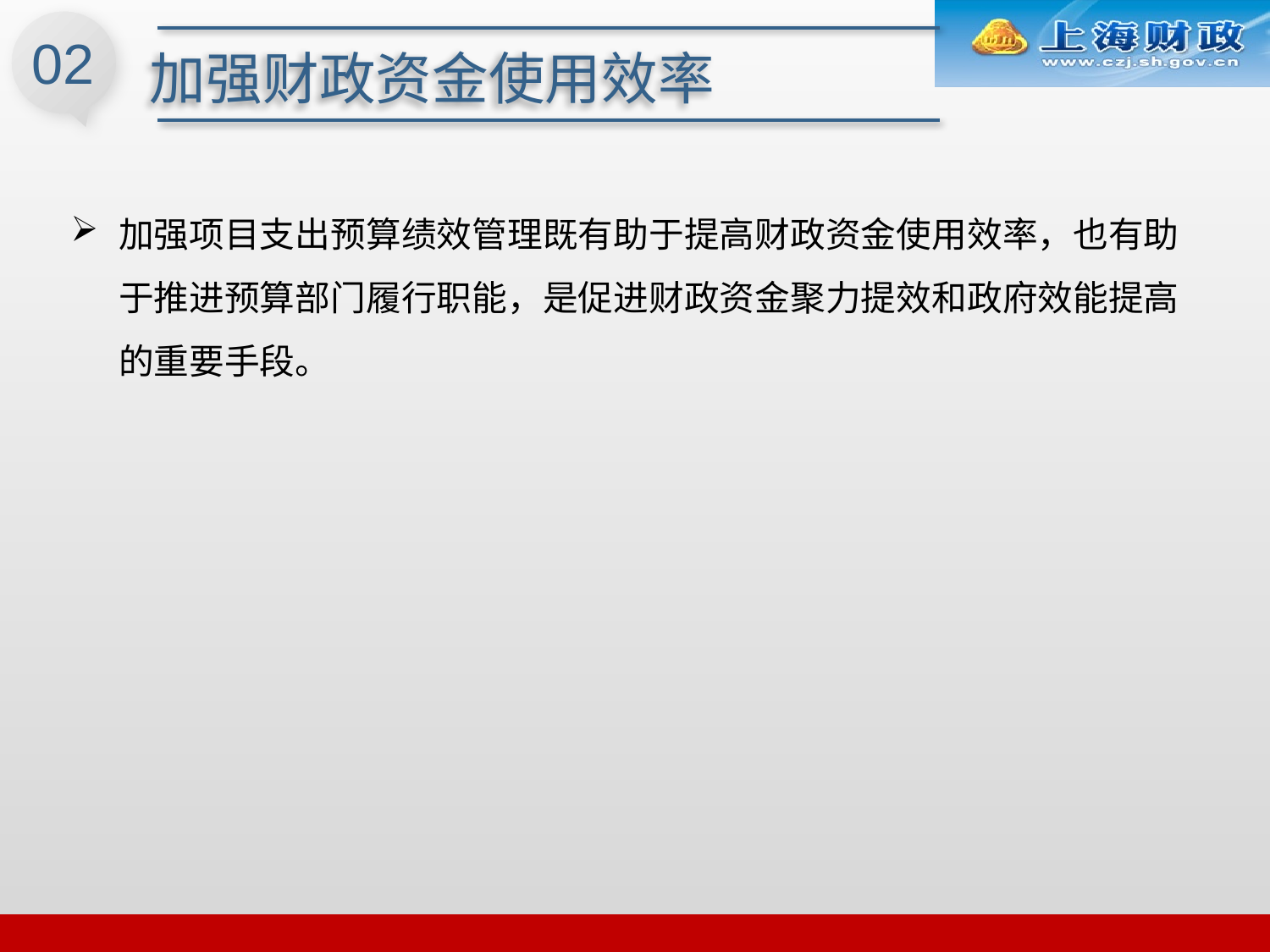

02
加强财政资金使用效率
加强项目支出预算绩效管理既有助于提高财政资金使用效率，也有助于推进预算部门履行职能，是促进财政资金聚力提效和政府效能提高的重要手段。